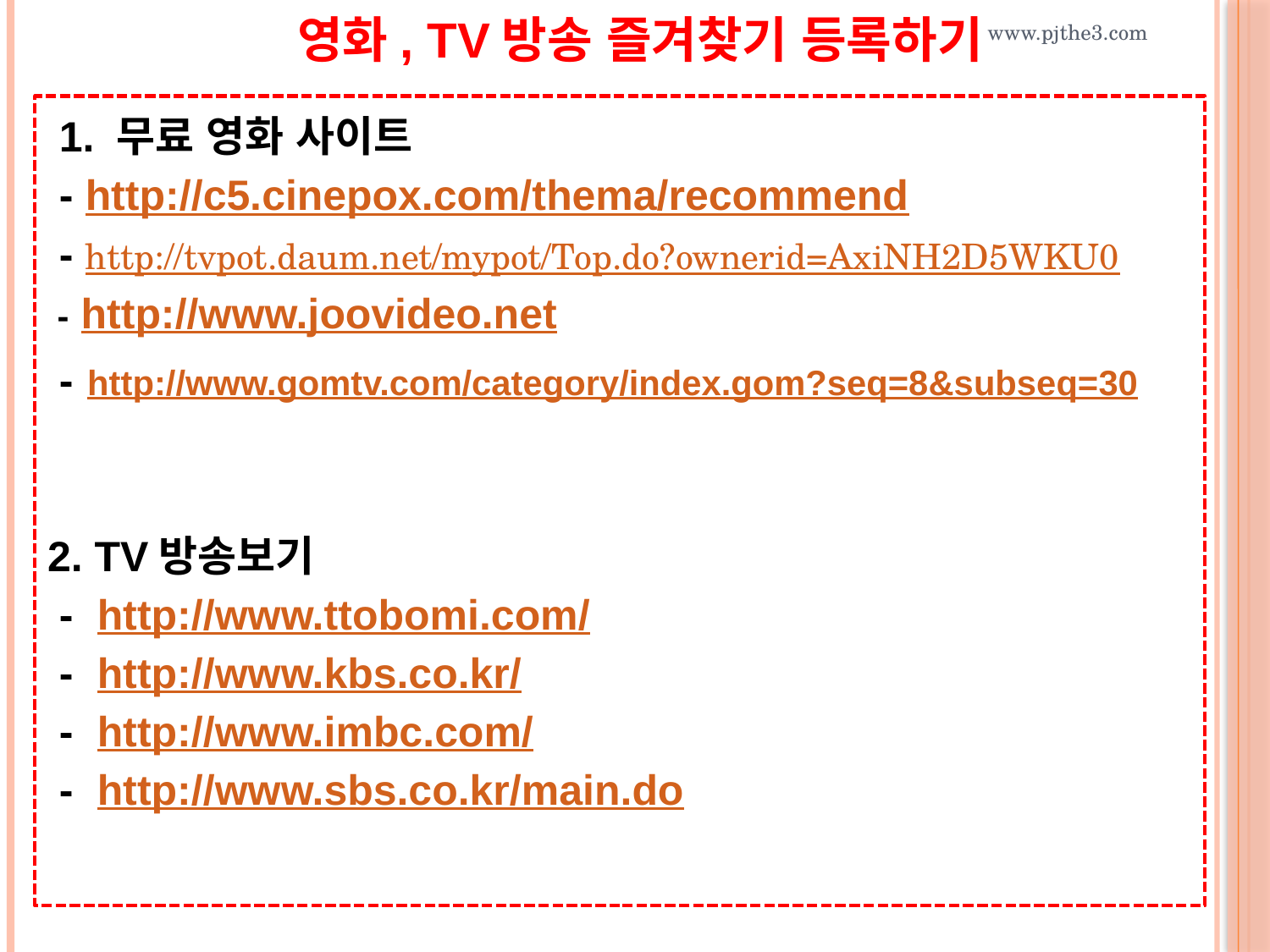

영화, TV방송 즐겨찾기 등록하기
www.pjthe3.com
 1. 무료 영화 사이트
 - http://c5.cinepox.com/thema/recommend
 - http://tvpot.daum.net/mypot/Top.do?ownerid=AxiNH2D5WKU0
 - http://www.joovideo.net
 - http://www.gomtv.com/category/index.gom?seq=8&subseq=30

 ://www.koreayh.com
2. TV방송보기
 -  http://www.ttobomi.com/
 -  http://www.kbs.co.kr/
 -  http://www.imbc.com/
 -  http://www.sbs.co.kr/main.do